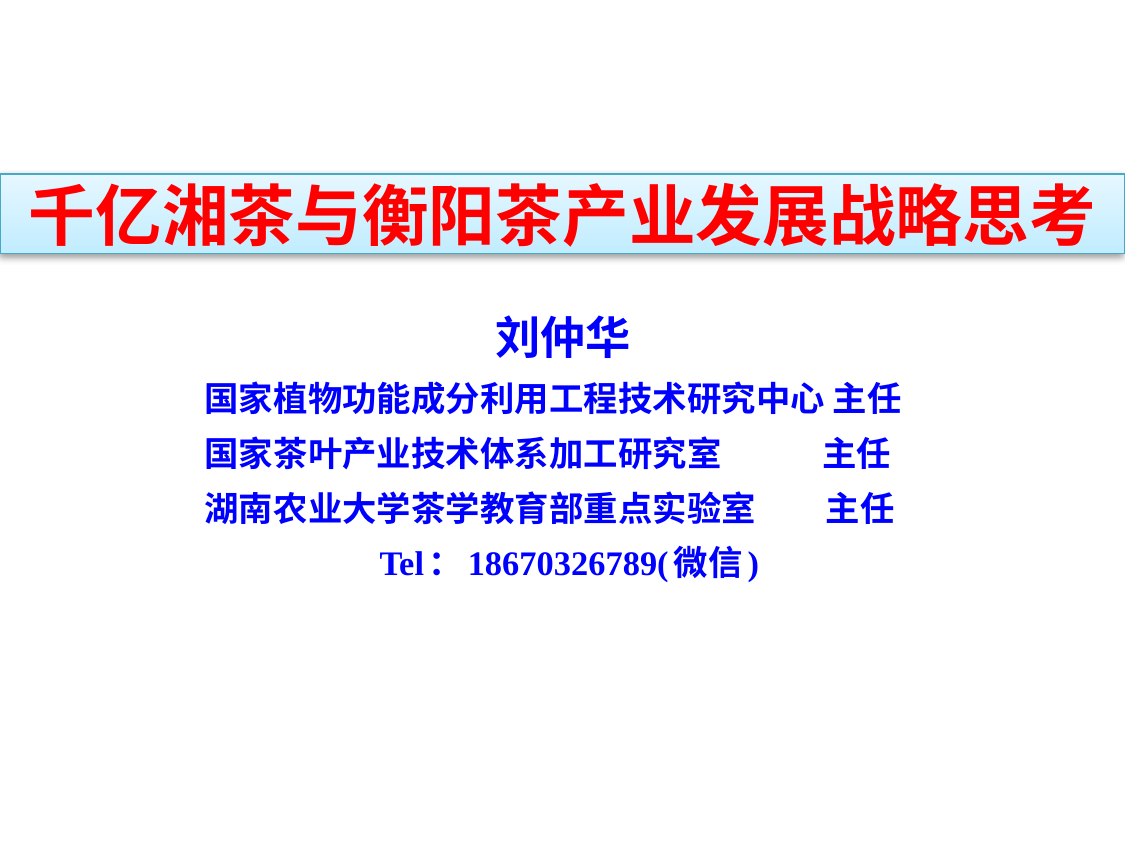

# 千亿湘茶与衡阳茶产业发展战略思考
刘仲华
国家植物功能成分利用工程技术研究中心 主任
国家茶叶产业技术体系加工研究室             主任
湖南农业大学茶学教育部重点实验室         主任
                    Tel：18670326789(微信)